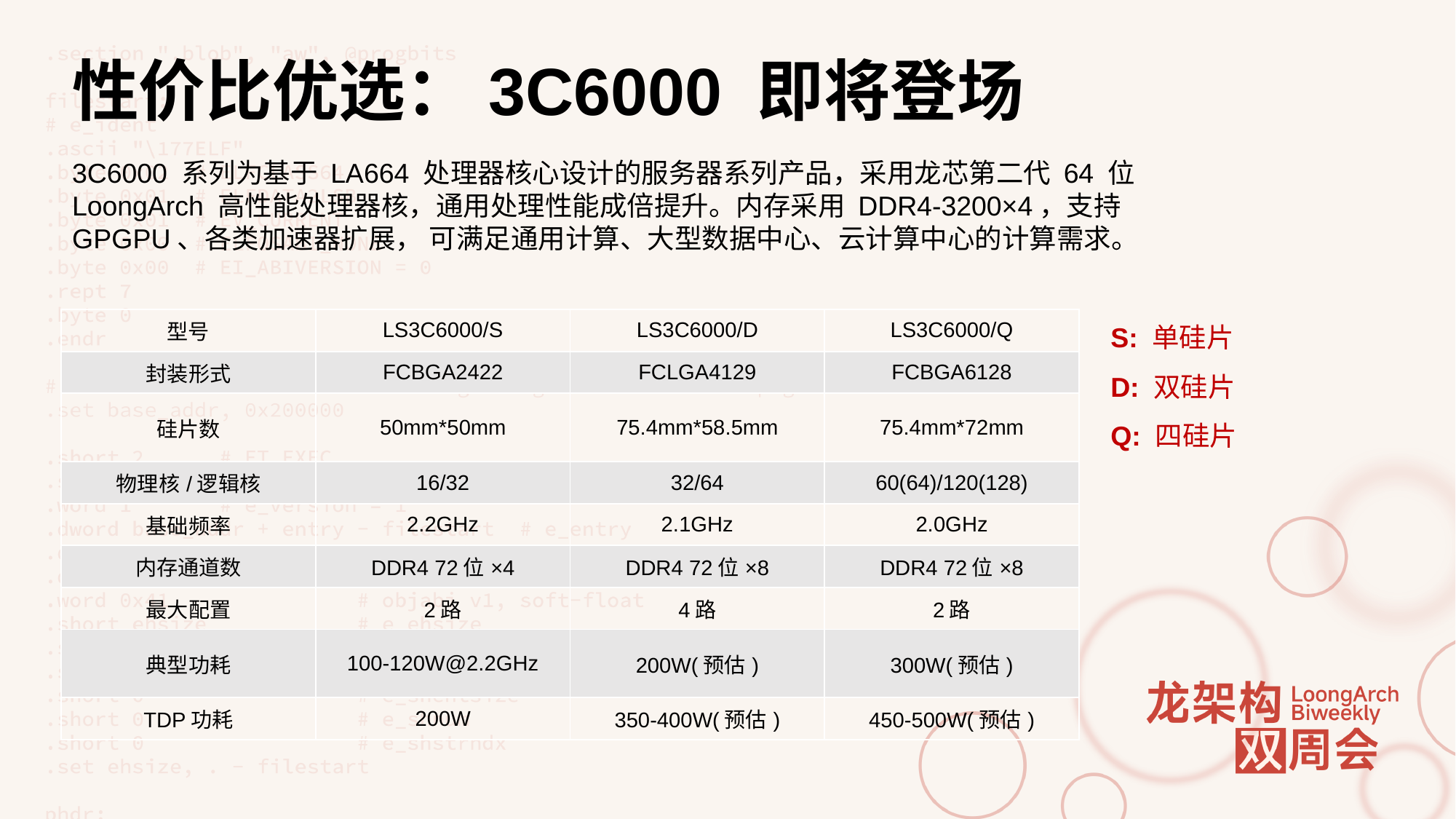

# 性价比优选：3C6000 即将登场
3C6000 系列为基于 LA664 处理器核心设计的服务器系列产品，采用龙芯第二代 64 位 LoongArch 高性能处理器核，通用处理性能成倍提升。内存采用 DDR4-3200×4，支持 GPGPU、各类加速器扩展， 可满足通用计算、大型数据中心、云计算中心的计算需求。
S: 单硅片
D: 双硅片
Q: 四硅片
| 型号 | LS3C6000/S | LS3C6000/D | LS3C6000/Q |
| --- | --- | --- | --- |
| 封装形式 | FCBGA2422 | FCLGA4129 | FCBGA6128 |
| 硅片数 | 50mm\*50mm | 75.4mm\*58.5mm | 75.4mm\*72mm |
| 物理核/逻辑核 | 16/32 | 32/64 | 60(64)/120(128) |
| 基础频率 | 2.2GHz | 2.1GHz | 2.0GHz |
| 内存通道数 | DDR4 72位×4 | DDR4 72位×8 | DDR4 72位×8 |
| 最大配置 | 2路 | 4路 | 2路 |
| 典型功耗 | 100-120W@2.2GHz | 200W(预估) | 300W(预估) |
| TDP功耗 | 200W | 350-400W(预估) | 450-500W(预估) |